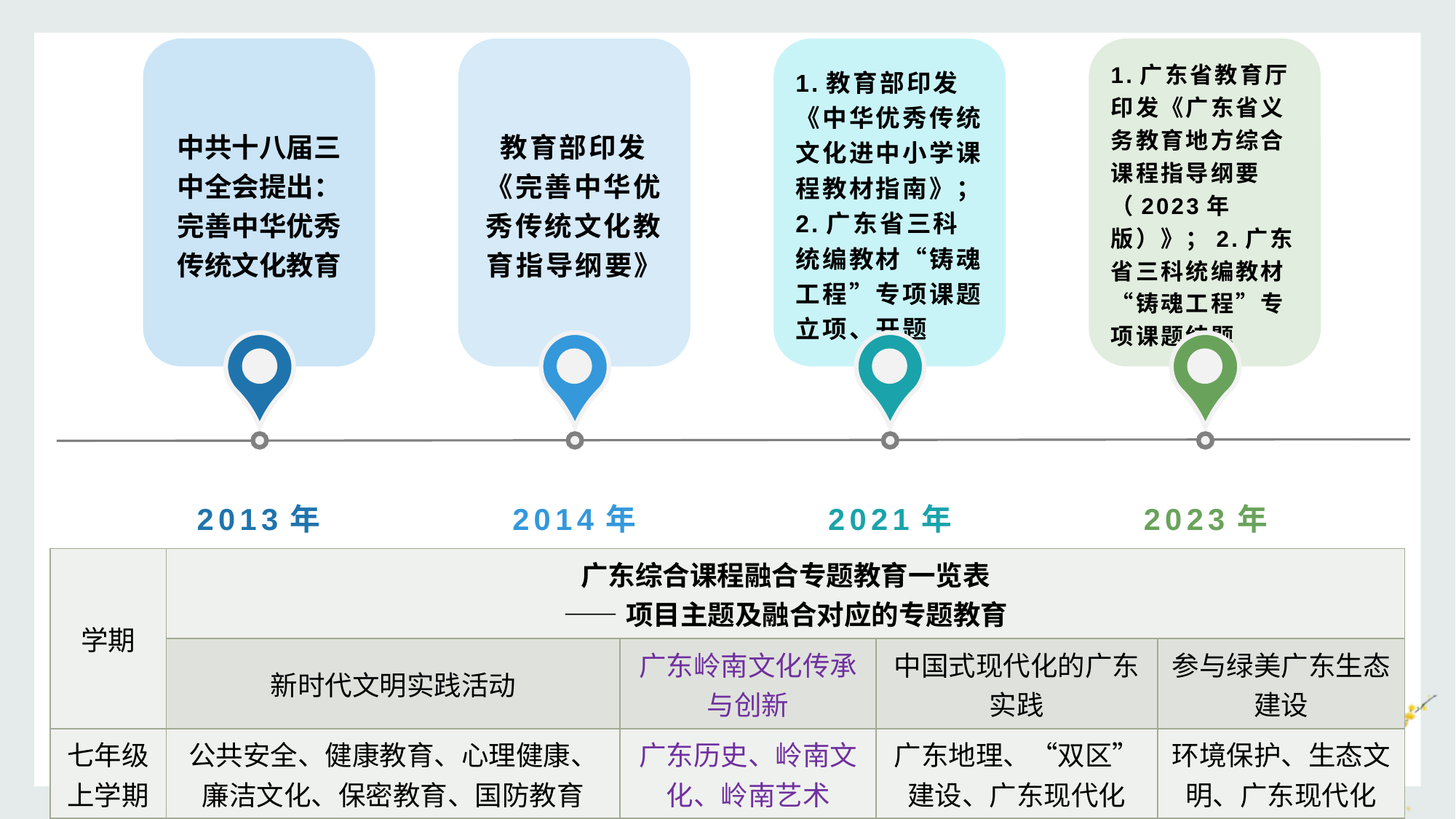

中共十八届三中全会提出：完善中华优秀传统文化教育
教育部印发《完善中华优秀传统文化教育指导纲要》
1.教育部印发《中华优秀传统文化进中小学课程教材指南》；
2.广东省三科统编教材“铸魂工程”专项课题立项、开题
1.广东省教育厅印发《广东省义务教育地方综合课程指导纲要（2023年版）》；2.广东省三科统编教材“铸魂工程”专项课题结题

2013年
2014年
2021年
2023年
| 学期 | 广东综合课程融合专题教育一览表 ——项目主题及融合对应的专题教育 |  |  |  |
| --- | --- | --- | --- | --- |
|  | 新时代文明实践活动 | 广东岭南文化传承与创新 | 中国式现代化的广东实践 | 参与绿美广东生态建设 |
| 七年级上学期 | 公共安全、健康教育、心理健康、廉洁文化、保密教育、国防教育 | 广东历史、岭南文化、岭南艺术 | 广东地理、“双区”建设、广东现代化 | 环境保护、生态文明、广东现代化 |